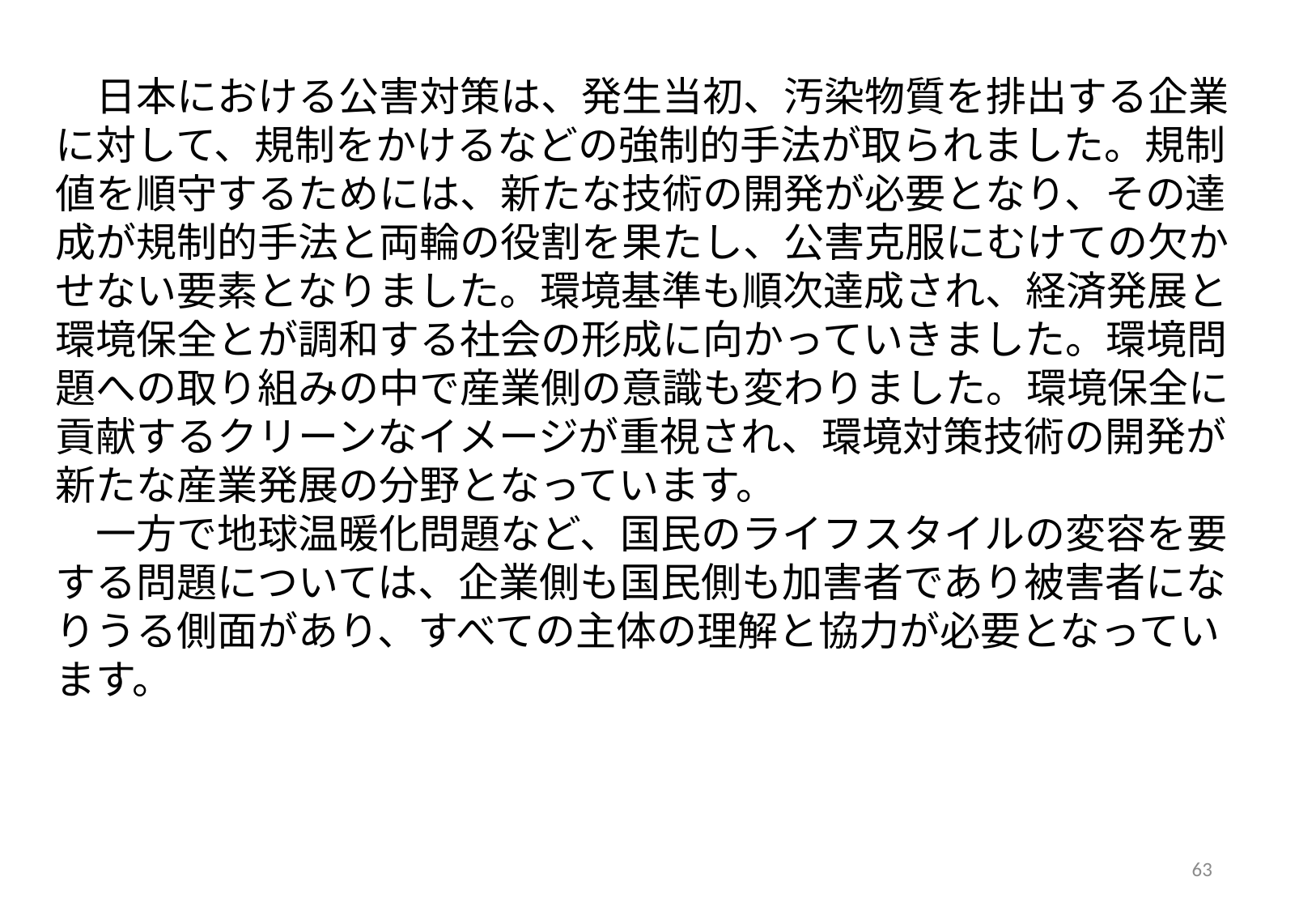

日本における公害対策は、発生当初、汚染物質を排出する企業に対して、規制をかけるなどの強制的手法が取られました。規制値を順守するためには、新たな技術の開発が必要となり、その達成が規制的手法と両輪の役割を果たし、公害克服にむけての欠かせない要素となりました。環境基準も順次達成され、経済発展と環境保全とが調和する社会の形成に向かっていきました。環境問題への取り組みの中で産業側の意識も変わりました。環境保全に貢献するクリーンなイメージが重視され、環境対策技術の開発が新たな産業発展の分野となっています。
　一方で地球温暖化問題など、国民のライフスタイルの変容を要する問題については、企業側も国民側も加害者であり被害者になりうる側面があり、すべての主体の理解と協力が必要となっています。

63